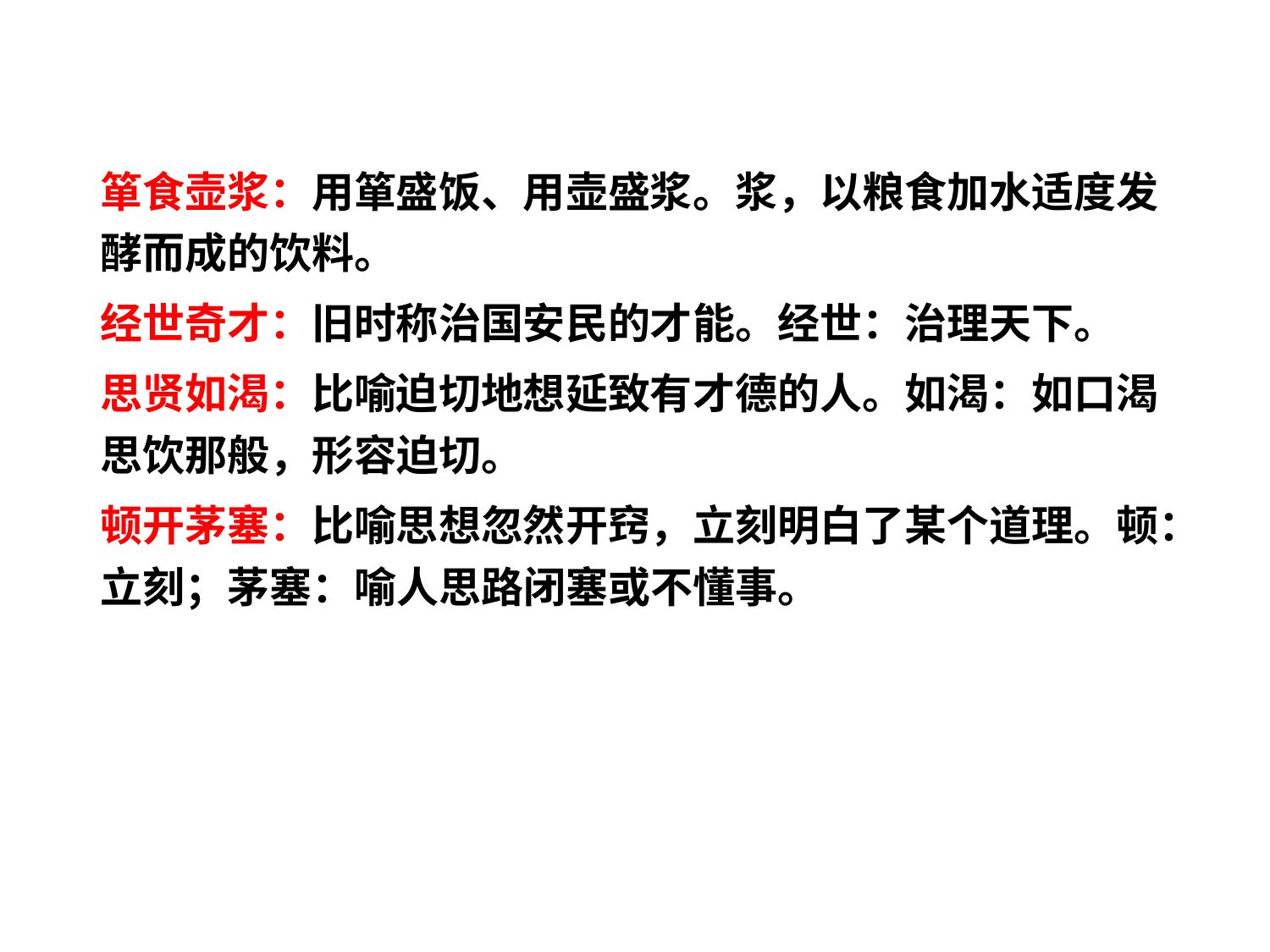

箪食壶浆：用箪盛饭、用壶盛浆。浆，以粮食加水适度发酵而成的饮料。
经世奇才：旧时称治国安民的才能。经世：治理天下。
思贤如渴：比喻迫切地想延致有才德的人。如渴：如口渴思饮那般，形容迫切。
顿开茅塞：比喻思想忽然开窍，立刻明白了某个道理。顿：立刻；茅塞：喻人思路闭塞或不懂事。